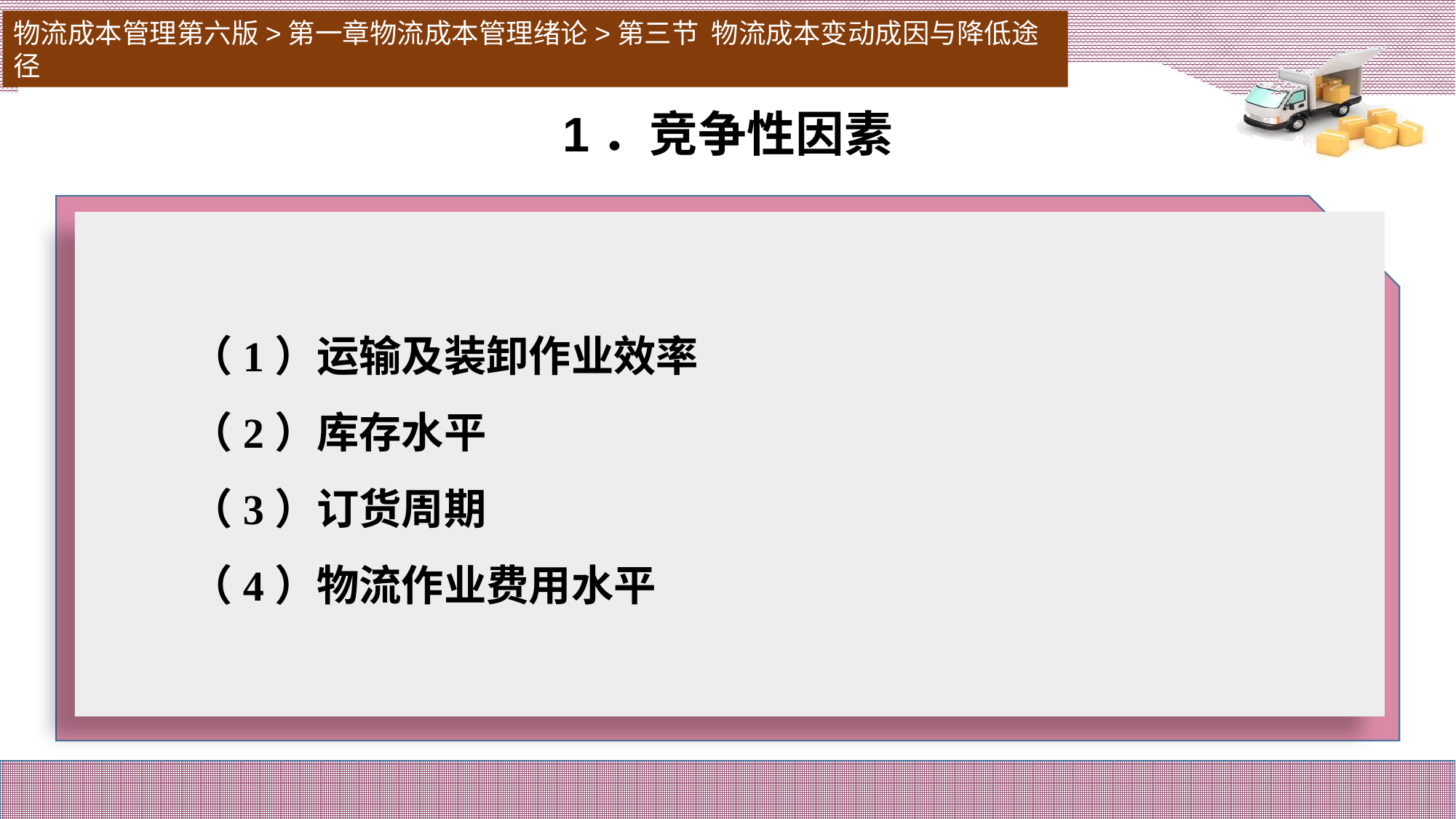

物流成本管理第六版>第一章物流成本管理绪论>第三节  物流成本变动成因与降低途径
1．竞争性因素
# （1）运输及装卸作业效率
（2）库存水平
（3）订货周期
（4）物流作业费用水平